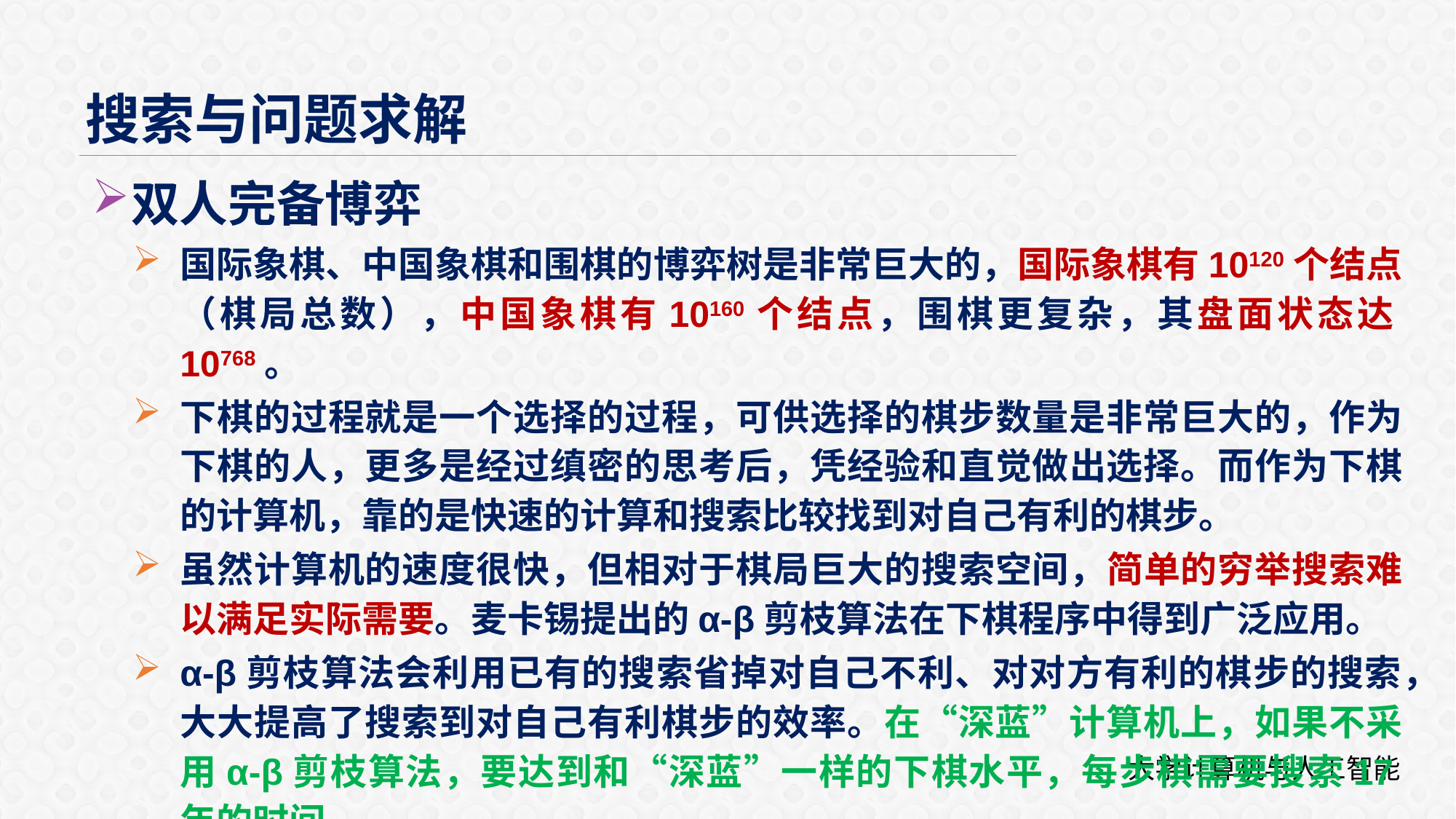

搜索与问题求解
双人完备博弈
国际象棋、中国象棋和围棋的博弈树是非常巨大的，国际象棋有10120个结点（棋局总数），中国象棋有10160个结点，围棋更复杂，其盘面状态达10768。
下棋的过程就是一个选择的过程，可供选择的棋步数量是非常巨大的，作为下棋的人，更多是经过缜密的思考后，凭经验和直觉做出选择。而作为下棋的计算机，靠的是快速的计算和搜索比较找到对自己有利的棋步。
虽然计算机的速度很快，但相对于棋局巨大的搜索空间，简单的穷举搜索难以满足实际需要。麦卡锡提出的α-β剪枝算法在下棋程序中得到广泛应用。
α-β剪枝算法会利用已有的搜索省掉对自己不利、对对方有利的棋步的搜索，大大提高了搜索到对自己有利棋步的效率。在“深蓝”计算机上，如果不采用α-β剪枝算法，要达到和“深蓝”一样的下棋水平，每步棋需要搜索17年的时间。